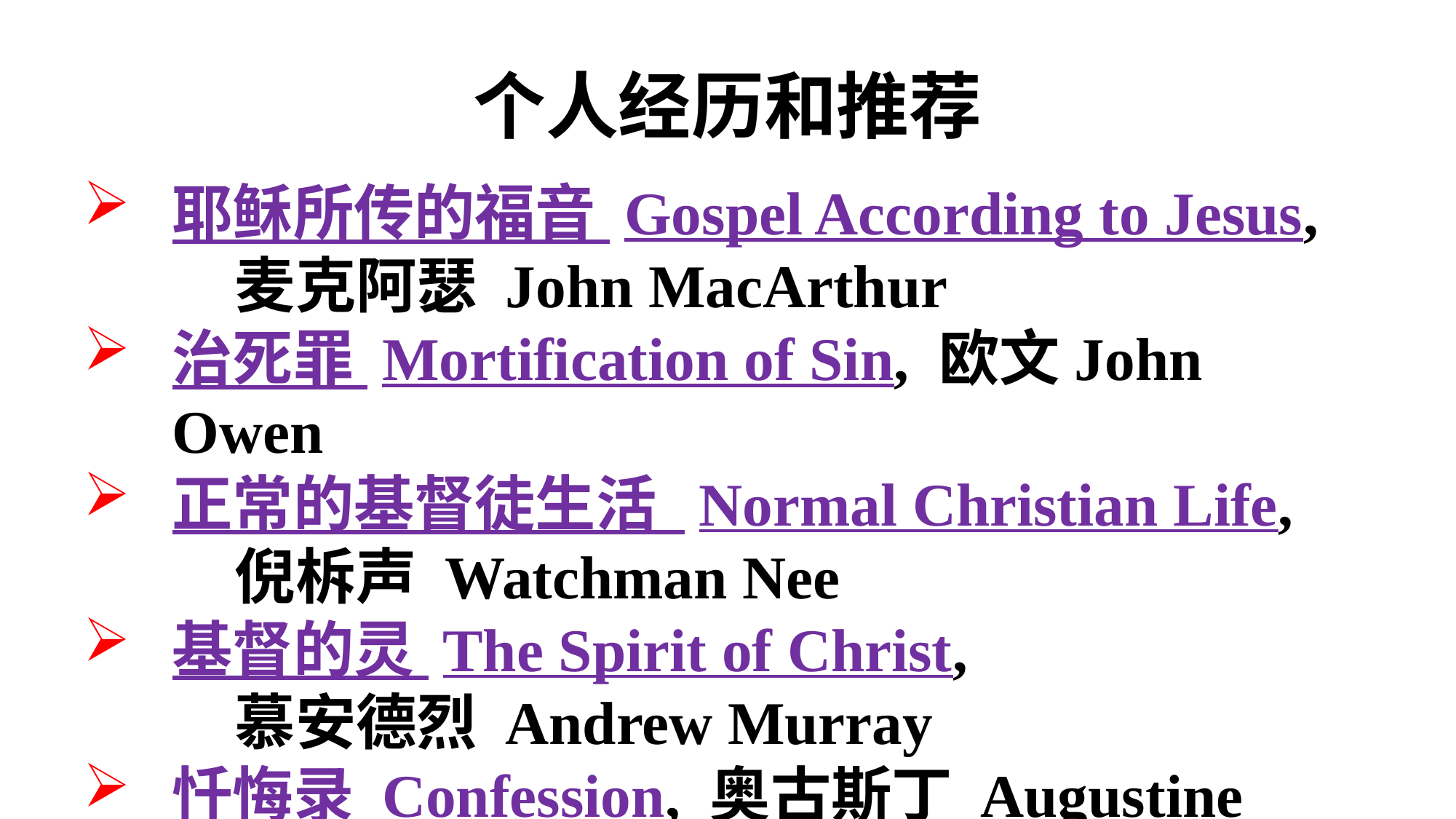

个人经历和推荐
耶稣所传的福音 Gospel According to Jesus,
	  麦克阿瑟 John MacArthur
治死罪 Mortification of Sin, 欧文John Owen
正常的基督徒生活  Normal Christian Life,
	  倪柝声 Watchman Nee
基督的灵 The Spirit of Christ,
	  慕安德烈 Andrew Murray
忏悔录 Confession, 奥古斯丁 Augustine